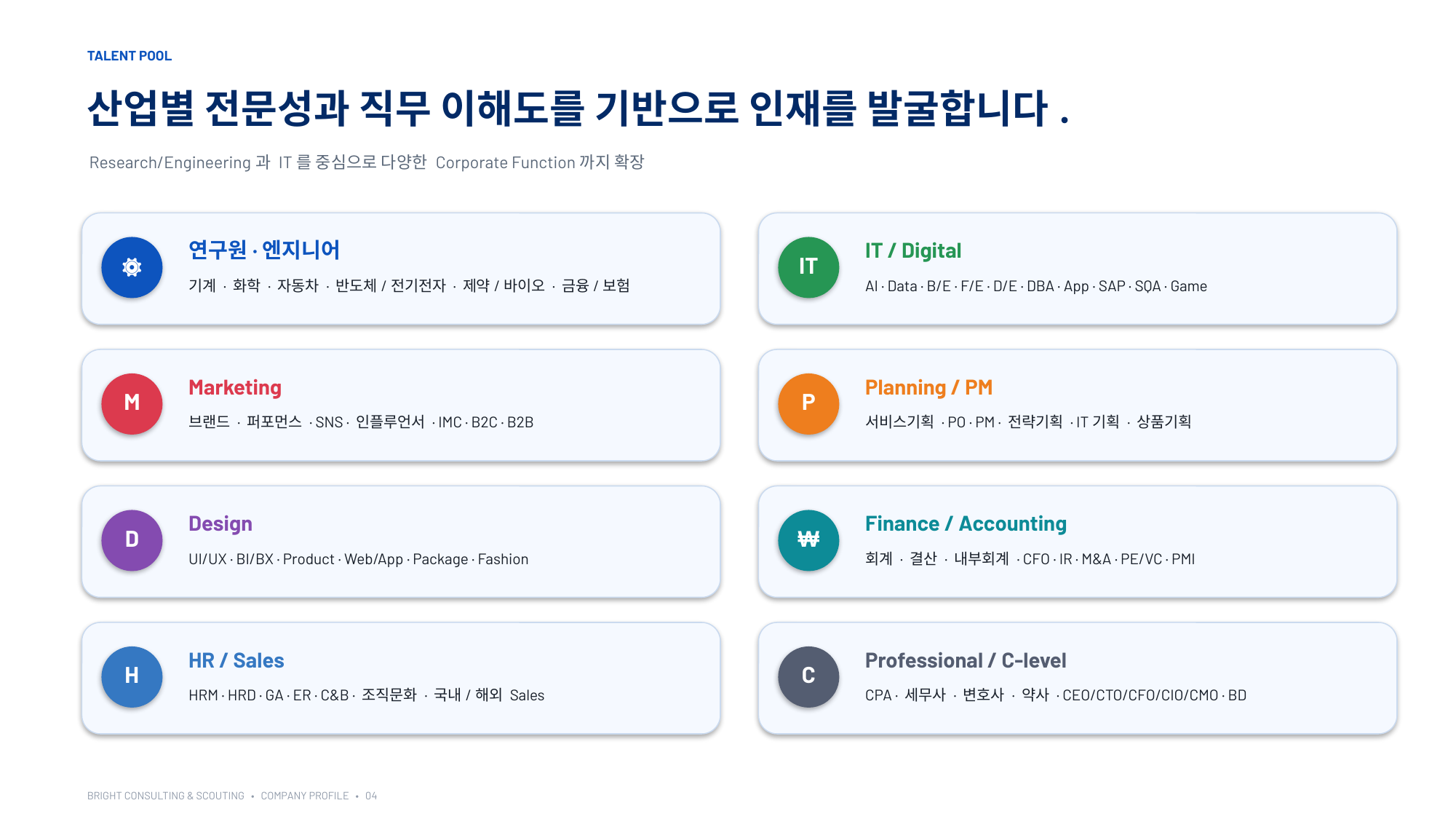

TALENT POOL
산업별 전문성과 직무 이해도를 기반으로 인재를 발굴합니다.
Research/Engineering과 IT를 중심으로 다양한 Corporate Function까지 확장

연구원·엔지니어
IT / Digital

⚙
IT
기계 · 화학 · 자동차 · 반도체/전기전자 · 제약/바이오 · 금융/보험
AI · Data · B/E · F/E · D/E · DBA · App · SAP · SQA · Game

Marketing
Planning / PM

M
P
브랜드 · 퍼포먼스 · SNS · 인플루언서 · IMC · B2C · B2B
서비스기획 · PO · PM · 전략기획 · IT기획 · 상품기획

Design
Finance / Accounting

D
₩
UI/UX · BI/BX · Product · Web/App · Package · Fashion
회계 · 결산 · 내부회계 · CFO · IR · M&A · PE/VC · PMI

HR / Sales
Professional / C-level

H
C
HRM · HRD · GA · ER · C&B · 조직문화 · 국내/해외 Sales
CPA · 세무사 · 변호사 · 약사 · CEO/CTO/CFO/CIO/CMO · BD
BRIGHT CONSULTING & SCOUTING   •   COMPANY PROFILE   •   04